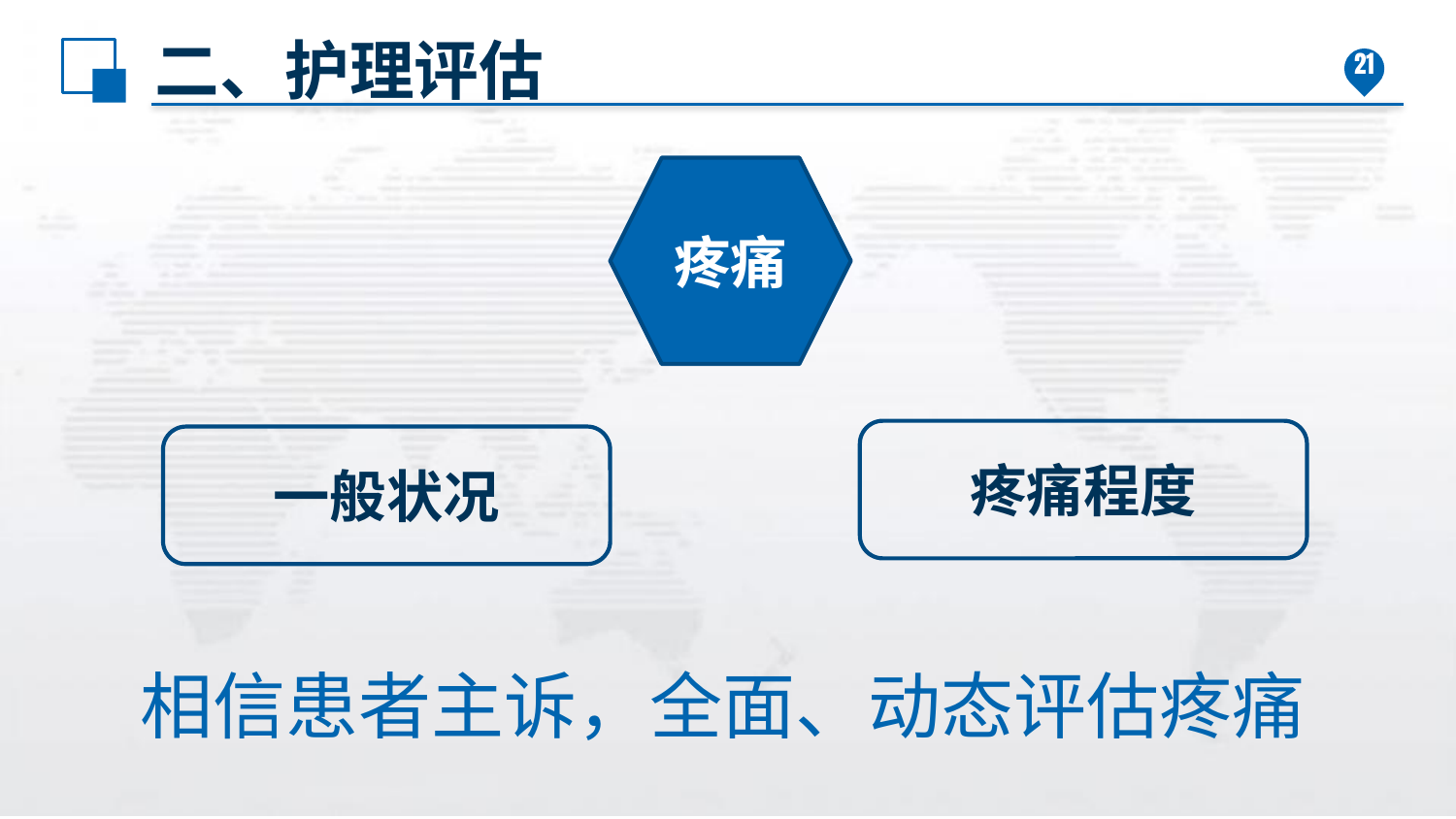

# 二、护理评估
21
疼痛
疼痛程度
一般状况
相信患者主诉，全面、动态评估疼痛